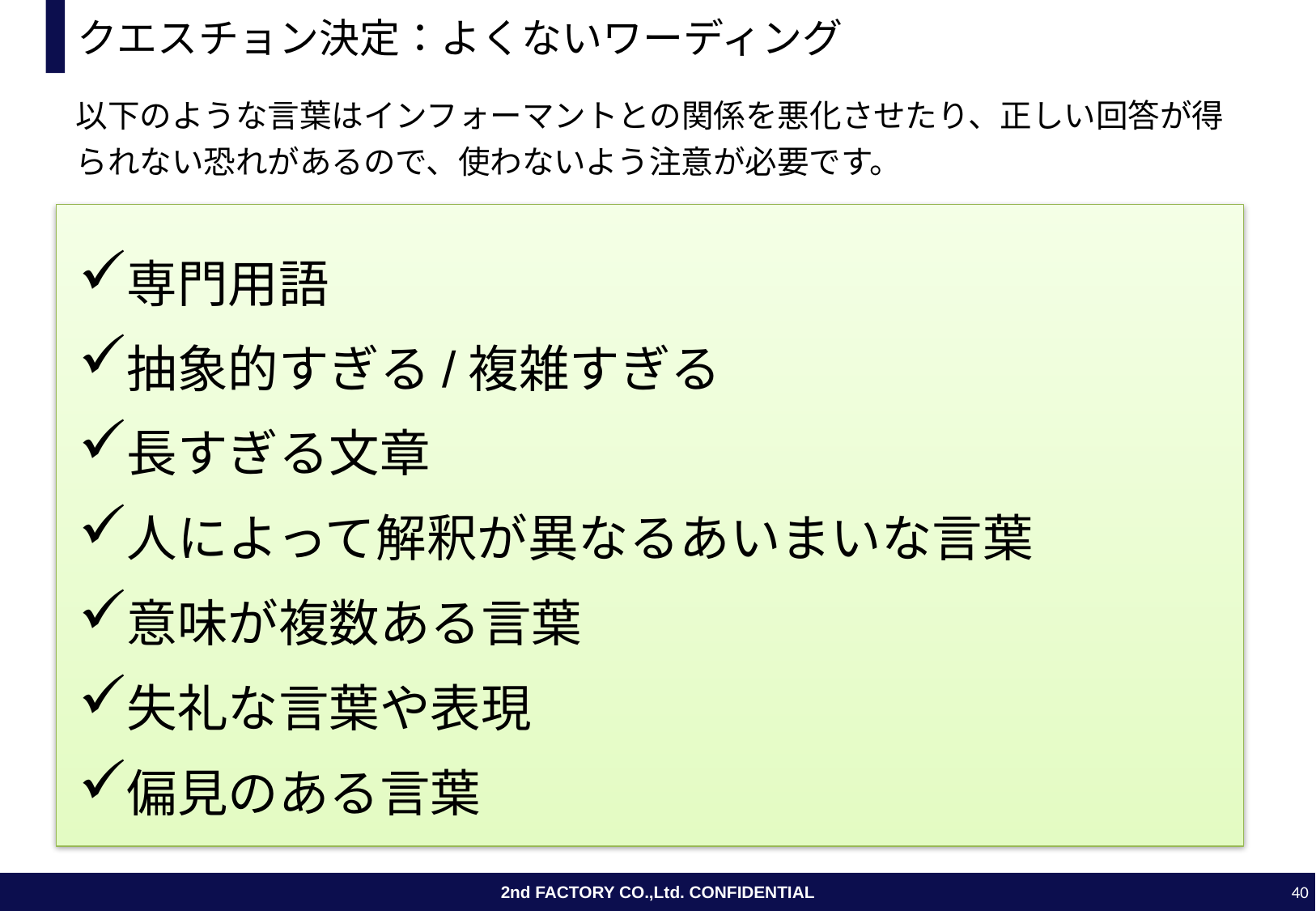

# クエスチョン決定：よくないワーディング
以下のような言葉はインフォーマントとの関係を悪化させたり、正しい回答が得られない恐れがあるので、使わないよう注意が必要です。

専門用語
抽象的すぎる/複雑すぎる
長すぎる文章
人によって解釈が異なるあいまいな言葉
意味が複数ある言葉
失礼な言葉や表現
偏見のある言葉